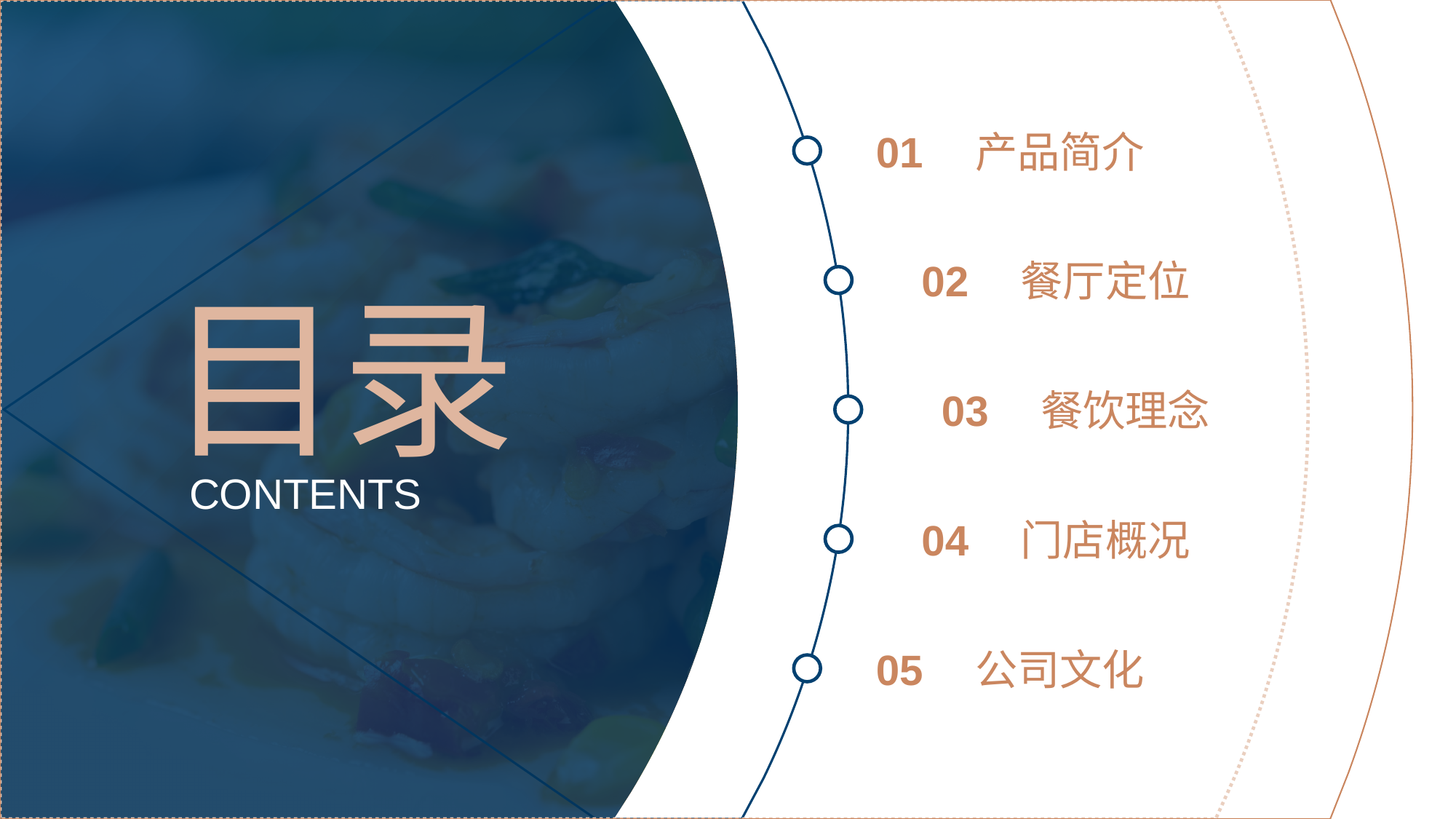

01
产品简介

02
餐厅定位

目录
03
餐饮理念

CONTENTS
04
门店概况

05
公司文化